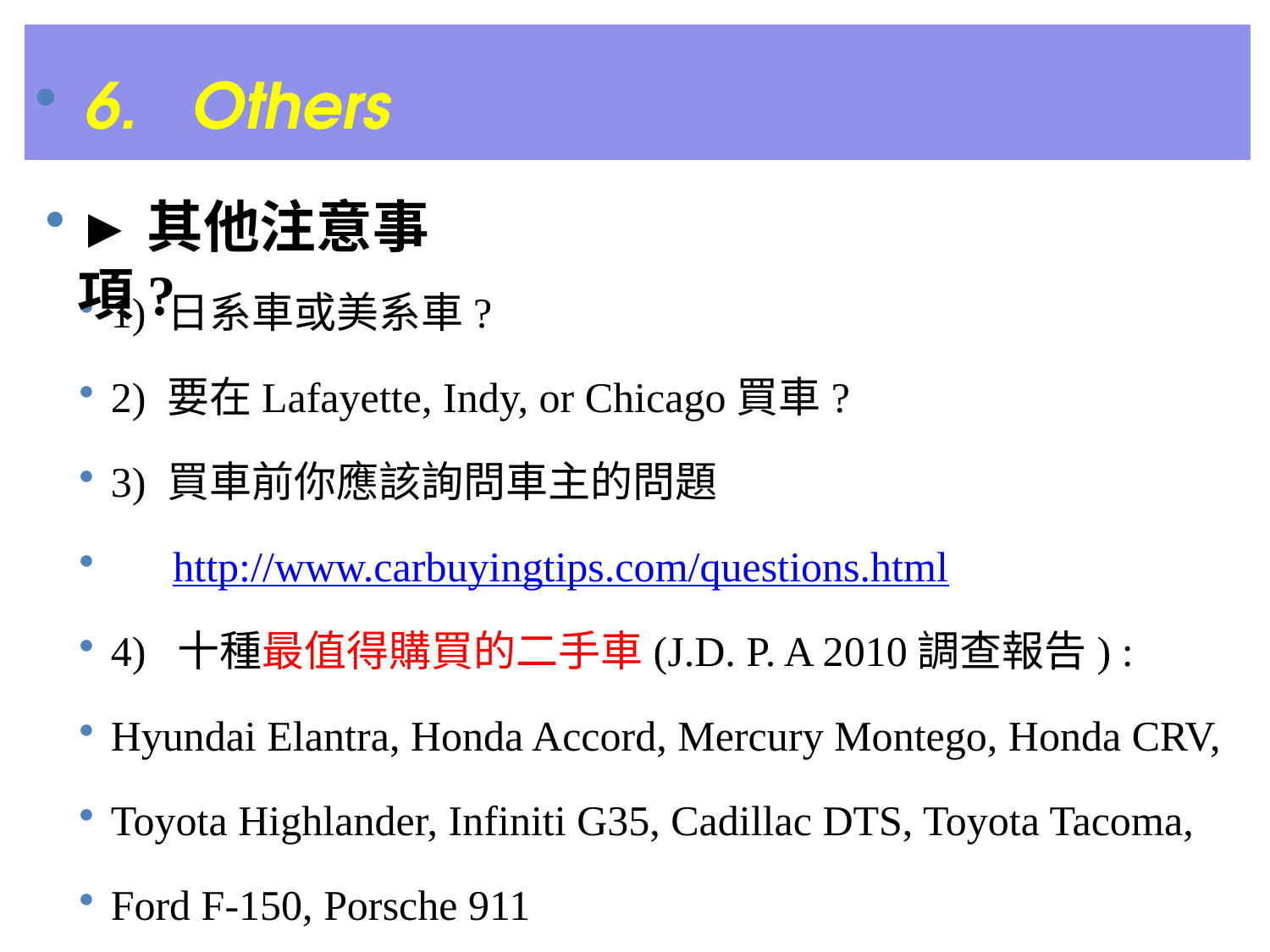

6.   Others
►其他注意事項?
1) 日系車或美系車?
2) 要在Lafayette, Indy, or Chicago買車?
3) 買車前你應該詢問車主的問題
	http://www.carbuyingtips.com/questions.html
4)  十種最值得購買的二手車(J.D. P. A 2010調查報告) :
Hyundai Elantra, Honda Accord, Mercury Montego, Honda CRV,
Toyota Highlander, Infiniti G35, Cadillac DTS, Toyota Tacoma,
Ford F-150, Porsche 911